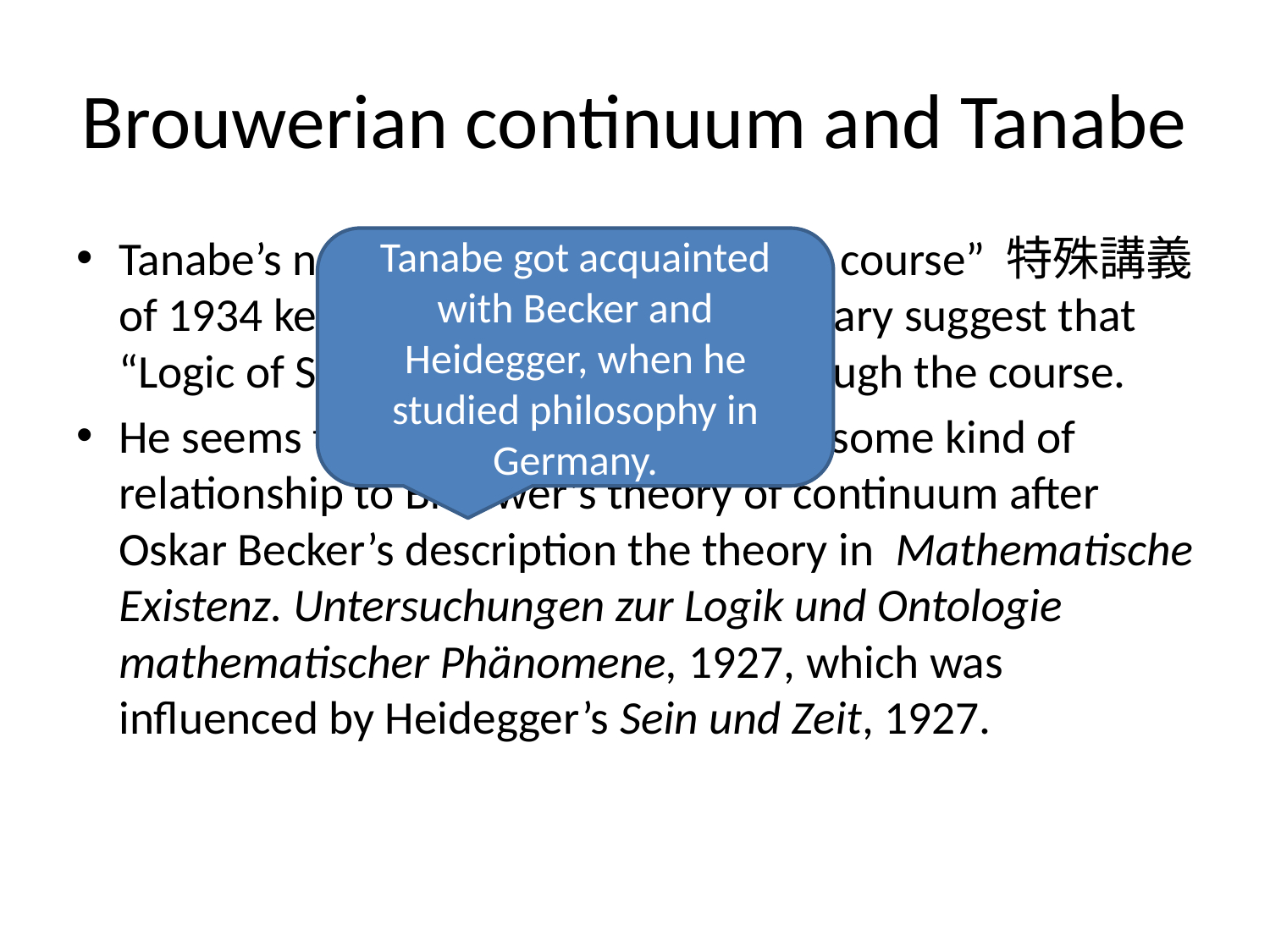

# Brouwerian continuum and Tanabe
Tanabe’s notes for his “special lecture course” 特殊講義 of 1934 kept in Gunma University Library suggest that “Logic of Species” was conceived through the course.
He seems to have had anticipation of some kind of relationship to Brouwer’s theory of continuum after  Oskar Becker’s description the theory in  Mathematische Existenz. Untersuchungen zur Logik und Ontologie mathematischer Phänomene, 1927, which was influenced by Heidegger’s Sein und Zeit, 1927.

Tanabe got acquainted with Becker and Heidegger, when he studied philosophy in Germany.